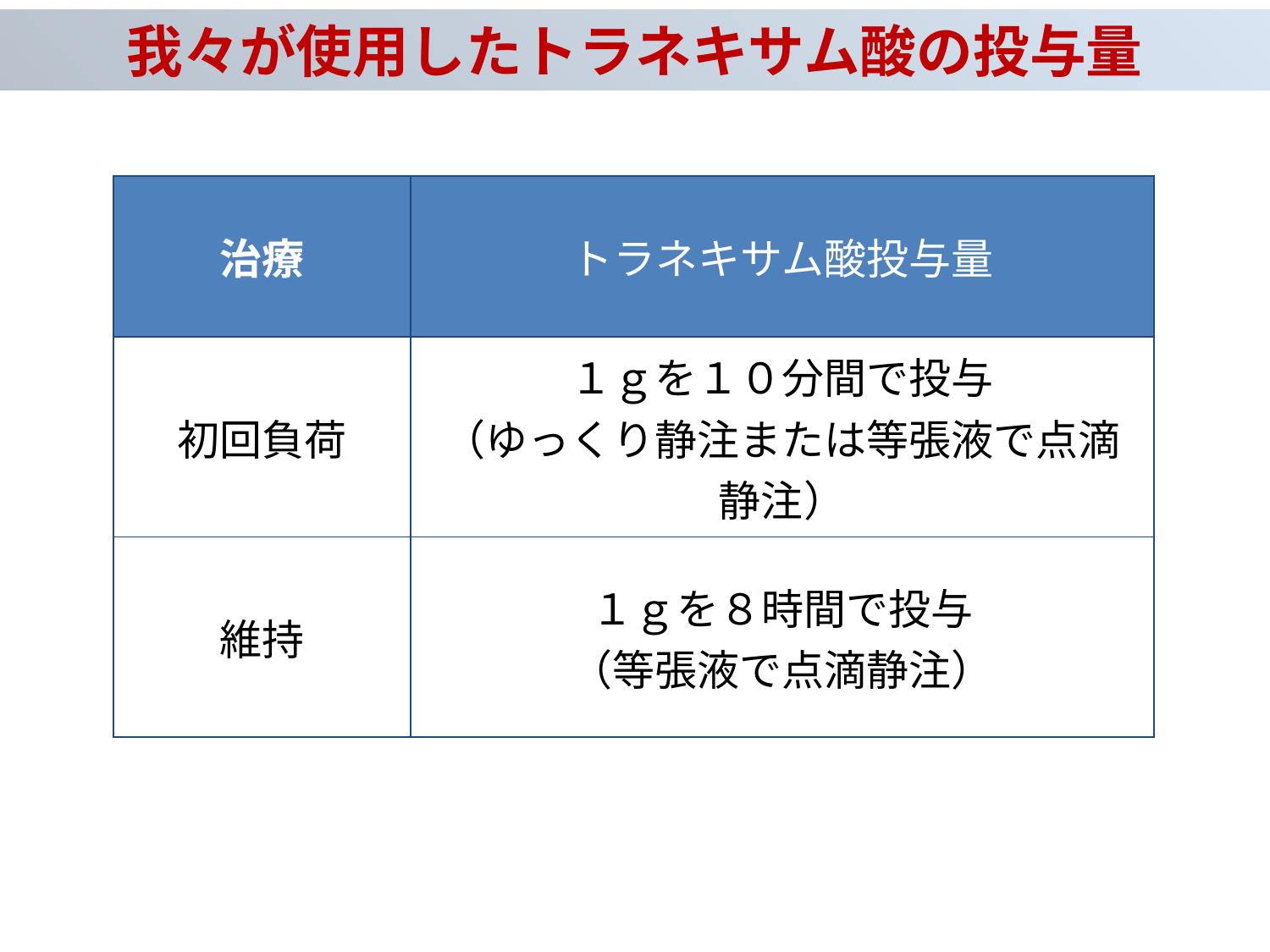

我々が使用したトラネキサム酸の投与量
| 治療 | トラネキサム酸投与量 |
| --- | --- |
| 初回負荷 | １ｇを１０分間で投与 （ゆっくり静注または等張液で点滴静注） |
| 維持 | １ｇを８時間で投与 （等張液で点滴静注） |